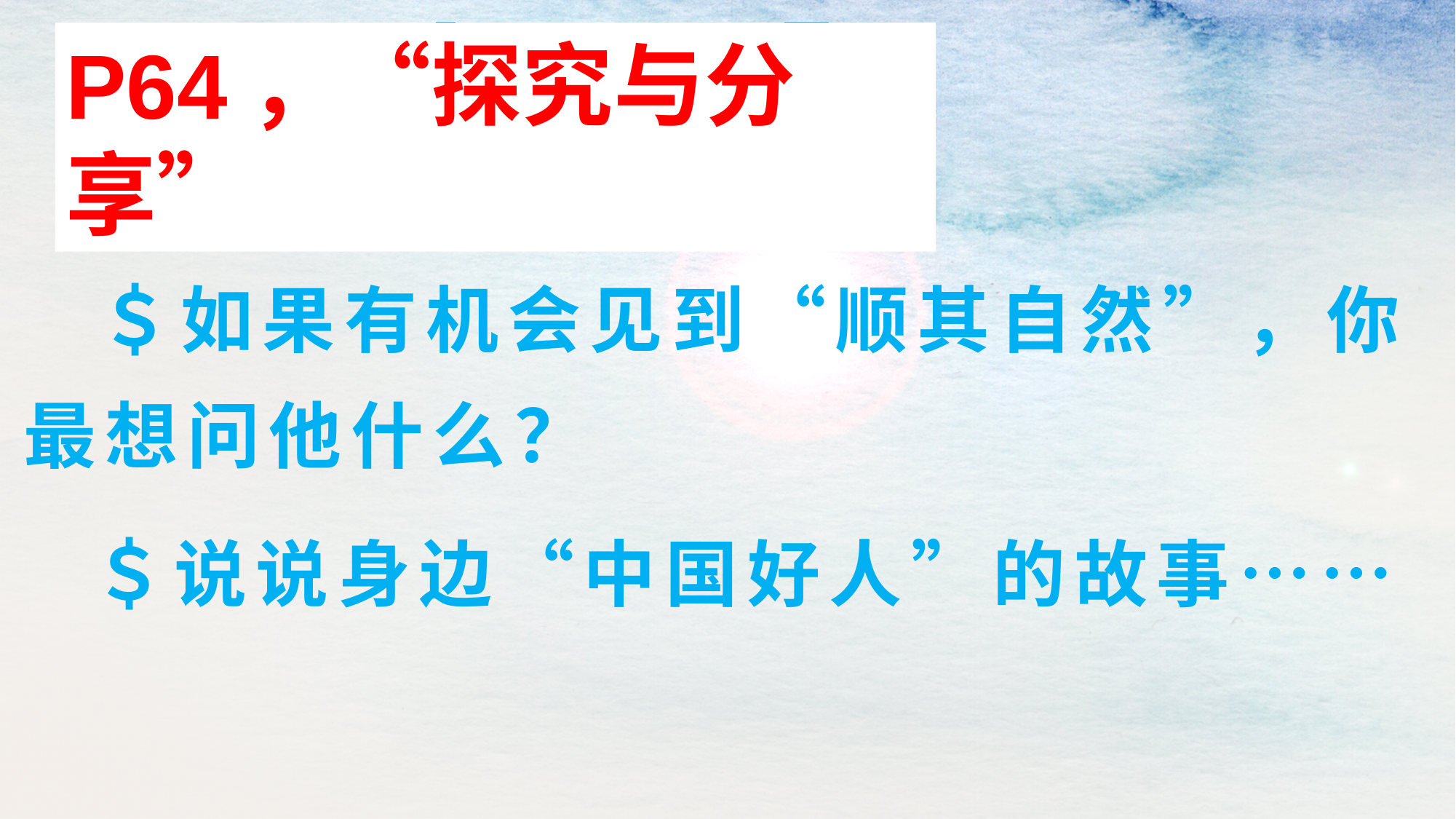

P64，“探究与分享”

  ＄如果有机会见到“顺其自然”，你最想问他什么？
  ＄说说身边“中国好人”的故事……